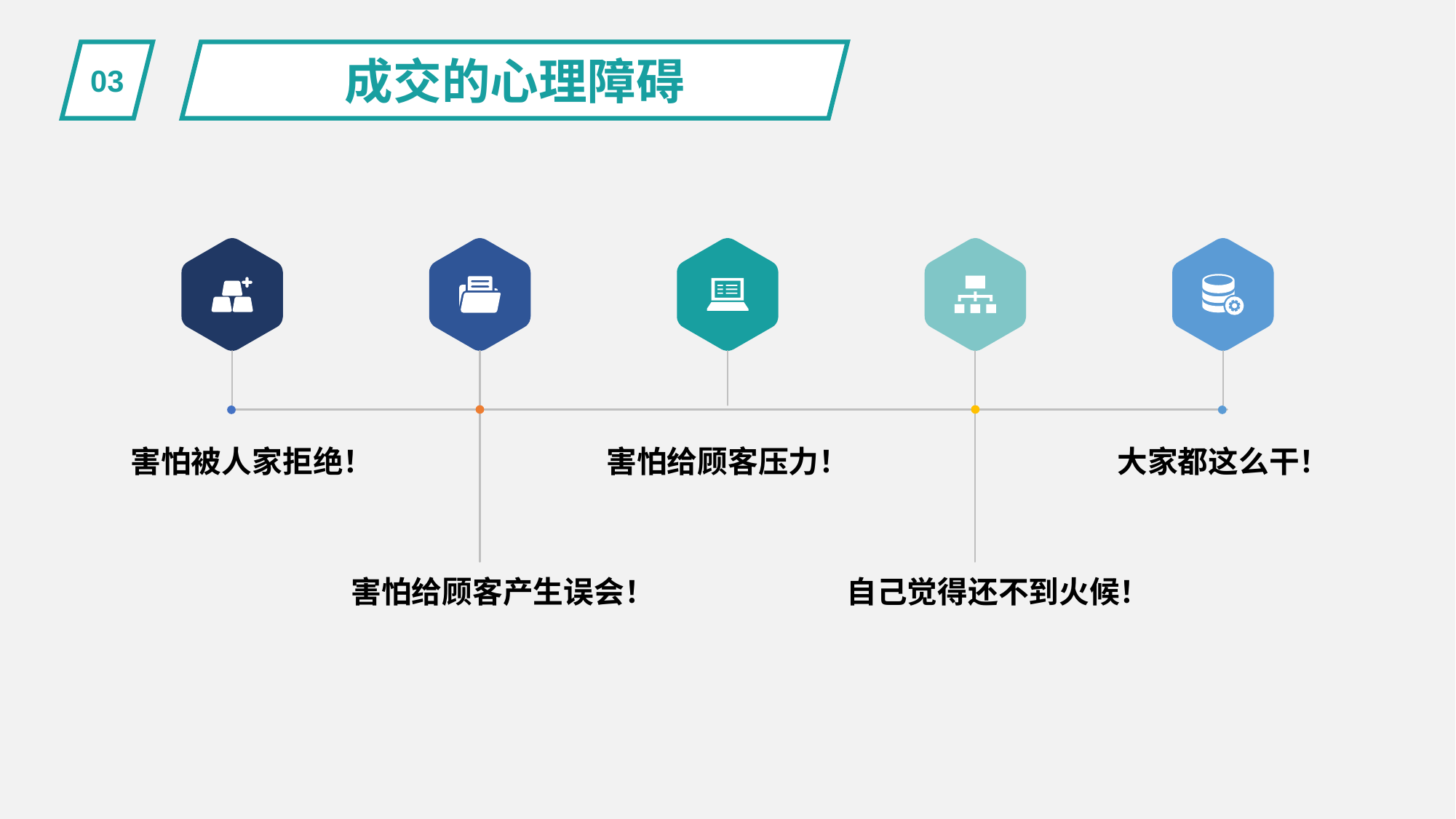

03
成交的心理障碍

害怕被人家拒绝！
害怕给顾客压力！
大家都这么干！
害怕给顾客产生误会！
自己觉得还不到火候！